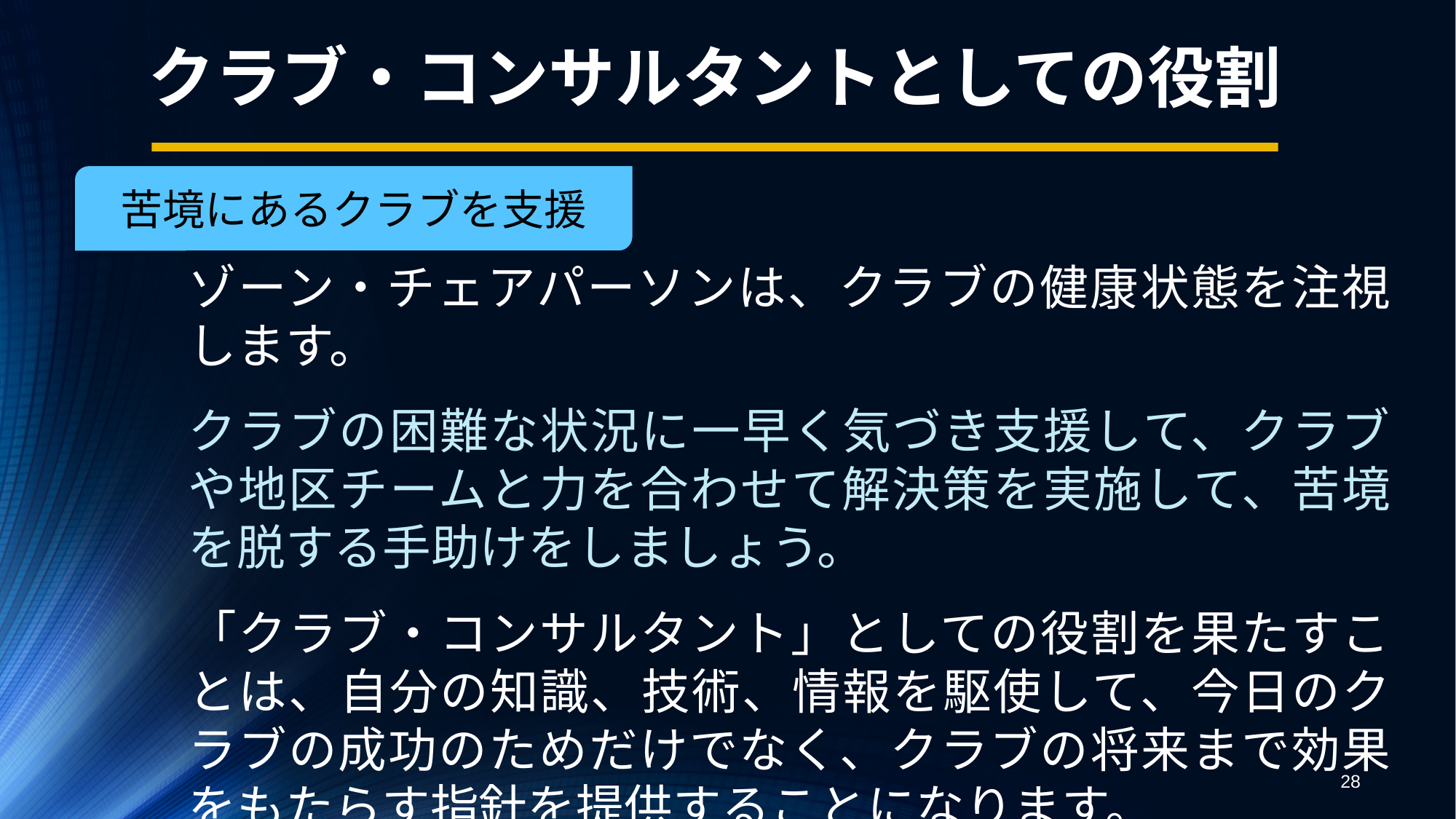

クラブ・コンサルタントとしての役割

苦境にあるクラブを支援
ゾーン・チェアパーソンは、クラブの健康状態を注視します。
クラブの困難な状況に一早く気づき支援して、クラブや地区チームと力を合わせて解決策を実施して、苦境を脱する手助けをしましょう。
「クラブ・コンサルタント」としての役割を果たすことは、自分の知識、技術、情報を駆使して、今日のクラブの成功のためだけでなく、クラブの将来まで効果をもたらす指針を提供することになります。
28